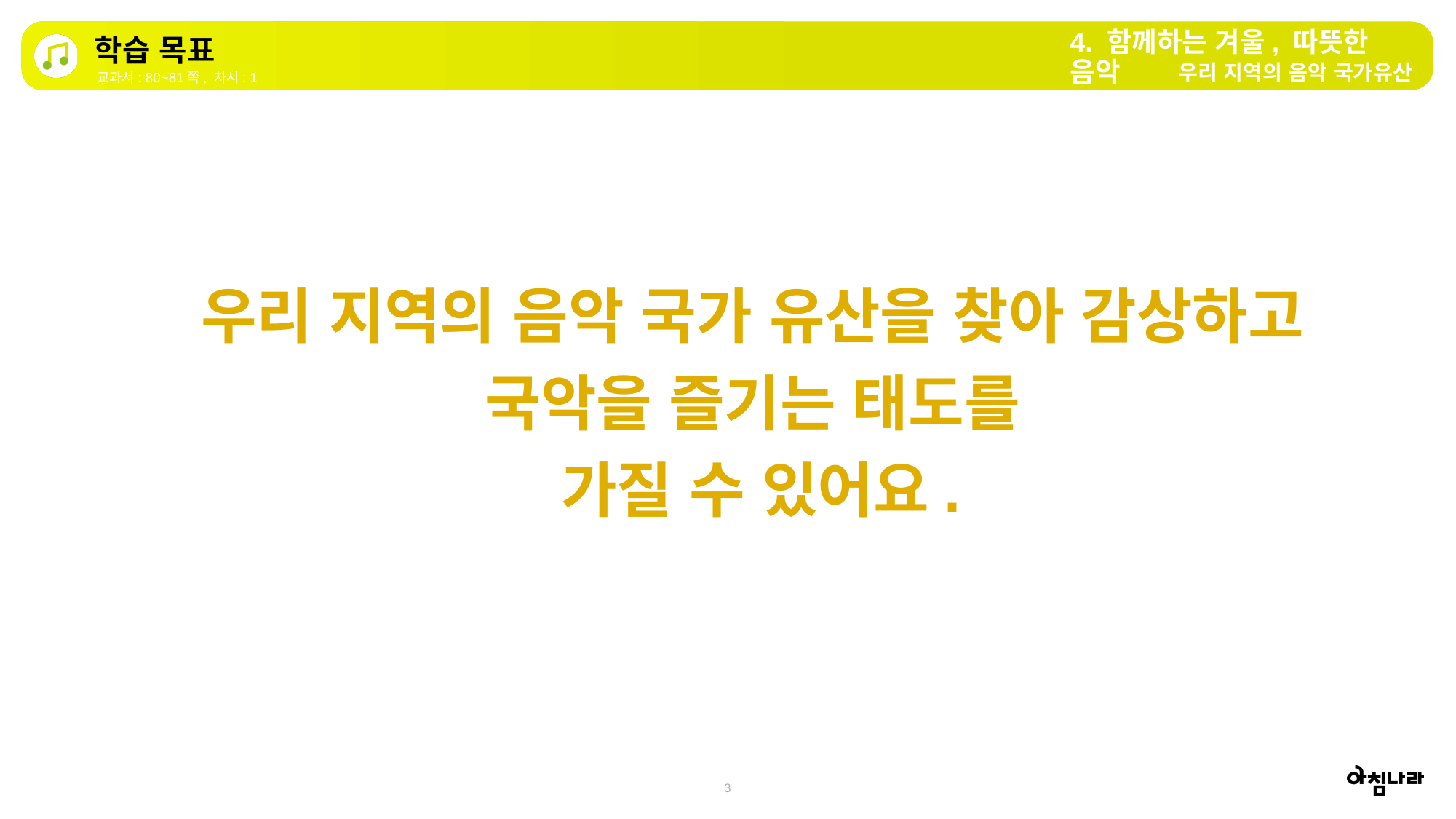

4. 함께하는 겨울, 따뜻한 음악
학습 목표
우리 지역의 음악 국가유산
교과서: 80~81쪽, 차시: 1
우리 지역의 음악 국가 유산을 찾아 감상하고
국악을 즐기는 태도를
가질 수 있어요.
3